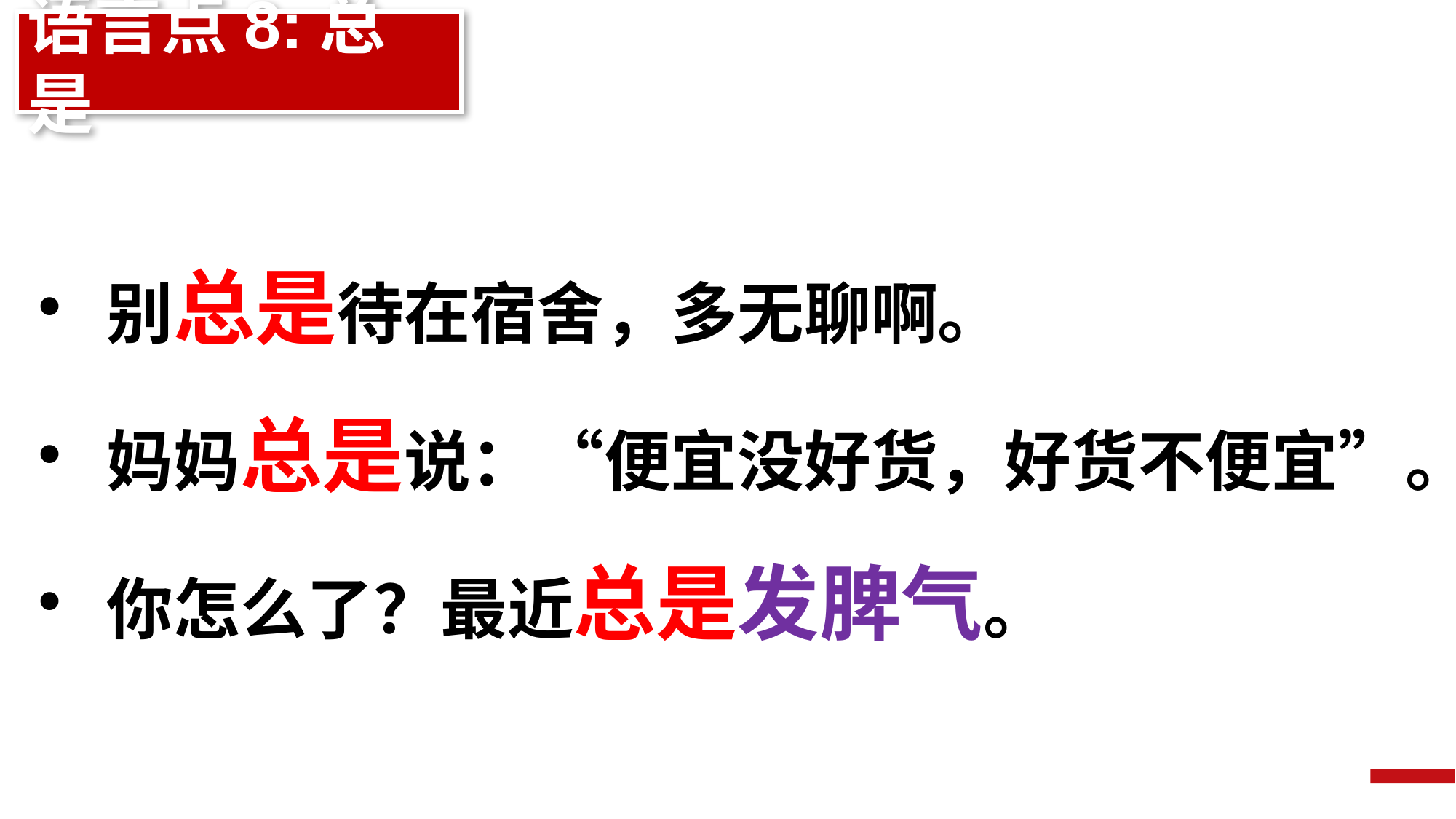

语言点8:总是
别总是待在宿舍，多无聊啊。
妈妈总是说：“便宜没好货，好货不便宜”。
你怎么了？最近总是发脾气。